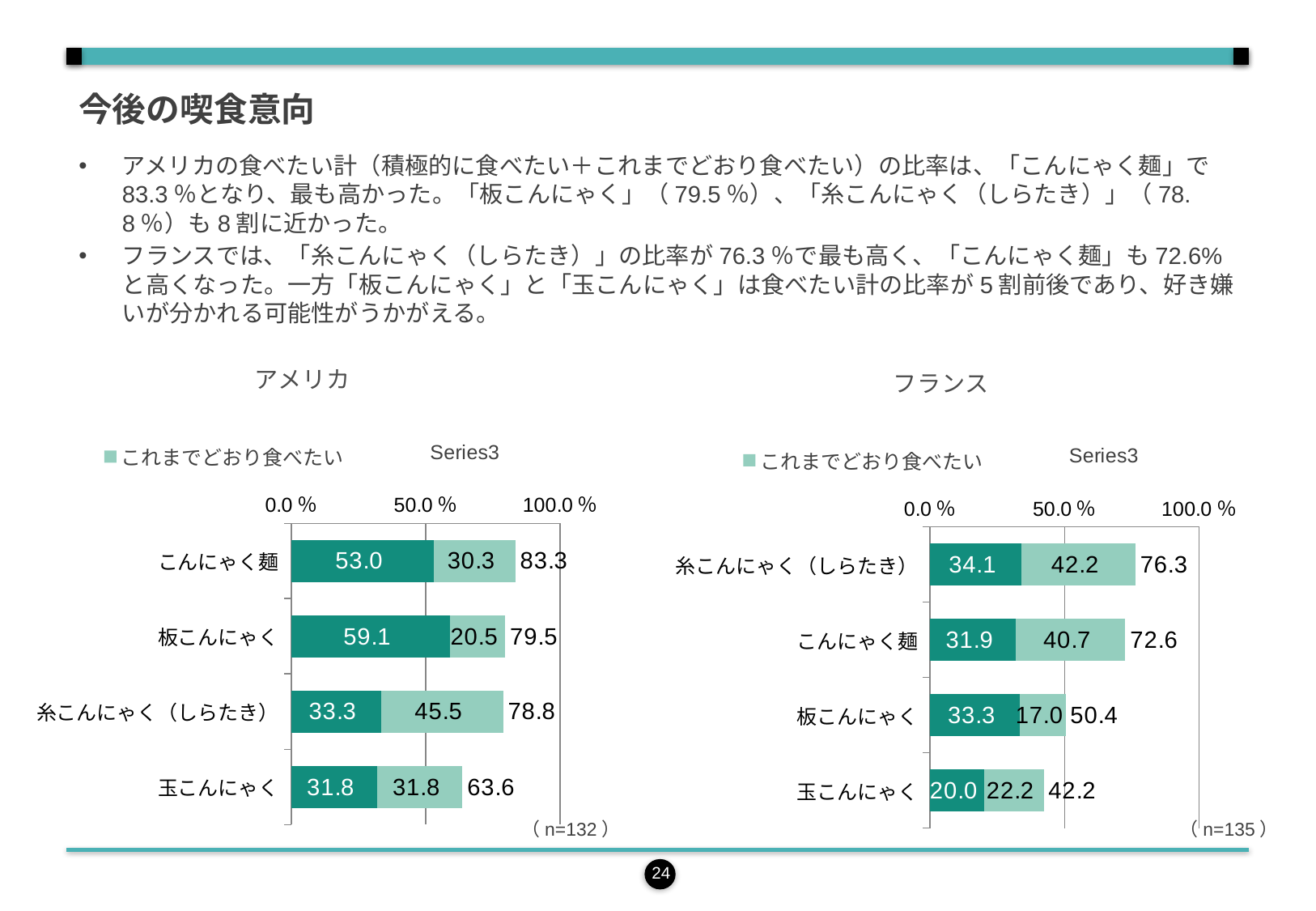

今後の喫食意向
アメリカの食べたい計（積極的に食べたい＋これまでどおり食べたい）の比率は、「こんにゃく麺」で83.3％となり、最も高かった。「板こんにゃく」（79.5％）、「糸こんにゃく（しらたき）」（78.8％）も8割に近かった。
フランスでは、「糸こんにゃく（しらたき）」の比率が76.3％で最も高く、「こんにゃく麺」も72.6%と高くなった。一方「板こんにゃく」と「玉こんにゃく」は食べたい計の比率が5割前後であり、好き嫌いが分かれる可能性がうかがえる。

### Chart: アメリカ

| Category | 積極的に食べたい | これまでどおり食べたい |  |
|---|---|---|---|
| こんにゃく麺 | 53.03030303030303 | 30.303030303030305 | 83.33333333333334 |
| 板こんにゃく | 59.09090909090909 | 20.454545454545453 | 79.54545454545455 |
| 糸こんにゃく（しらたき） | 33.333333333333336 | 45.45454545454545 | 78.78787878787878 |
| 玉こんにゃく | 31.818181818181817 | 31.818181818181817 | 63.63636363636363 |

### Chart: フランス

| Category | 積極的に食べたい | これまでどおり食べたい |  |
|---|---|---|---|
| 糸こんにゃく（しらたき） | 34.074074074074076 | 42.22222222222222 | 76.2962962962963 |
| こんにゃく麺 | 31.85185185185185 | 40.74074074074074 | 72.5925925925926 |
| 板こんにゃく | 33.333333333333336 | 17.037037037037038 | 50.370370370370374 |
| 玉こんにゃく | 20.0 | 22.22222222222222 | 42.22222222222222 |
（n=132）
（n=135）
24